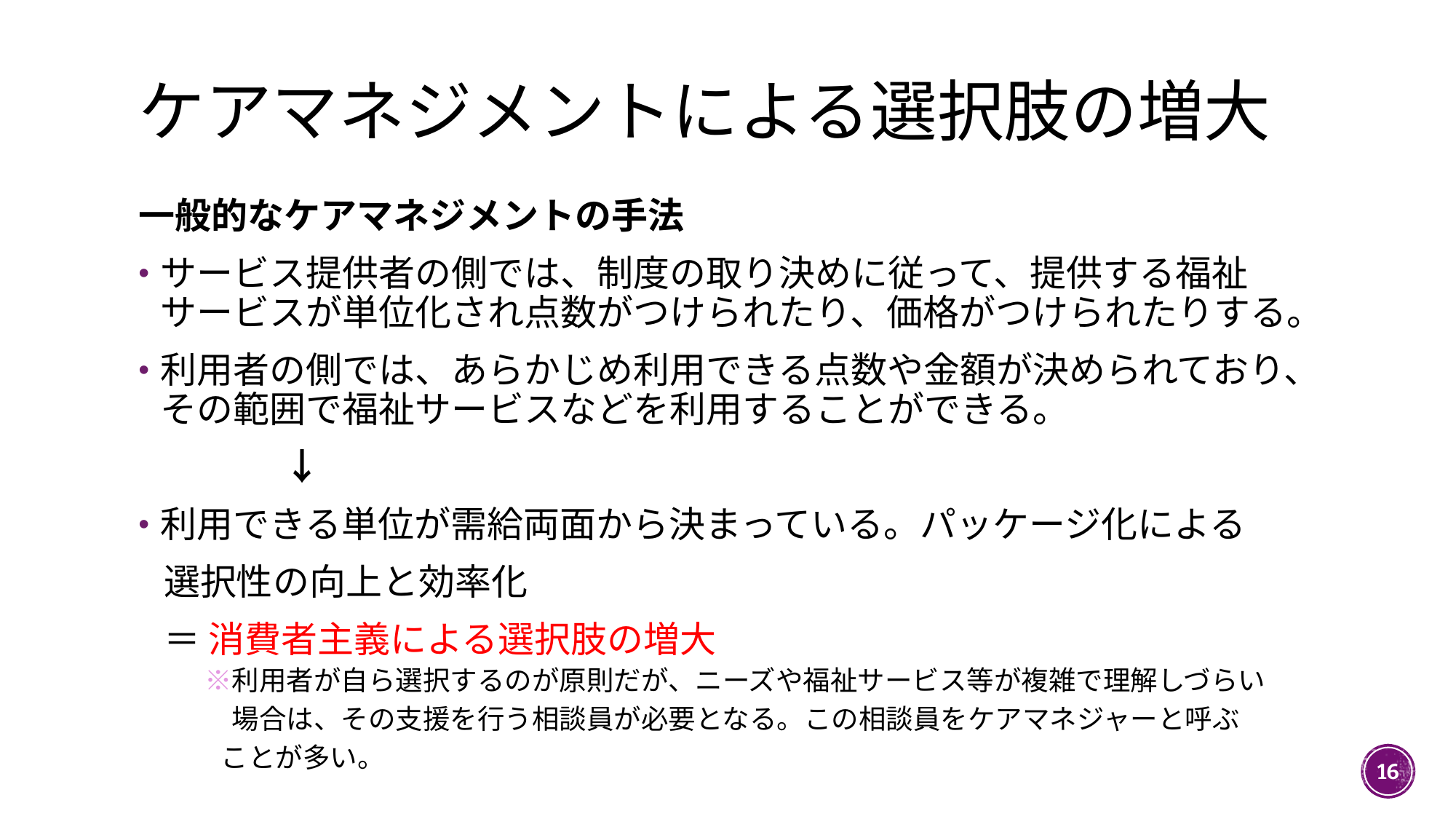

# ケアマネジメントによる選択肢の増大
一般的なケアマネジメントの手法
サービス提供者の側では、制度の取り決めに従って、提供する福祉サービスが単位化され点数がつけられたり、価格がつけられたりする。
利用者の側では、あらかじめ利用できる点数や金額が決められており、その範囲で福祉サービスなどを利用することができる。
　　　　↓
利用できる単位が需給両面から決まっている。パッケージ化による
  選択性の向上と効率化
  ＝ 消費者主義による選択肢の増大
　 ※利用者が自ら選択するのが原則だが、ニーズや福祉サービス等が複雑で理解しづらい
　　 場合は、その支援を行う相談員が必要となる。この相談員をケアマネジャーと呼ぶ
       ことが多い。
16